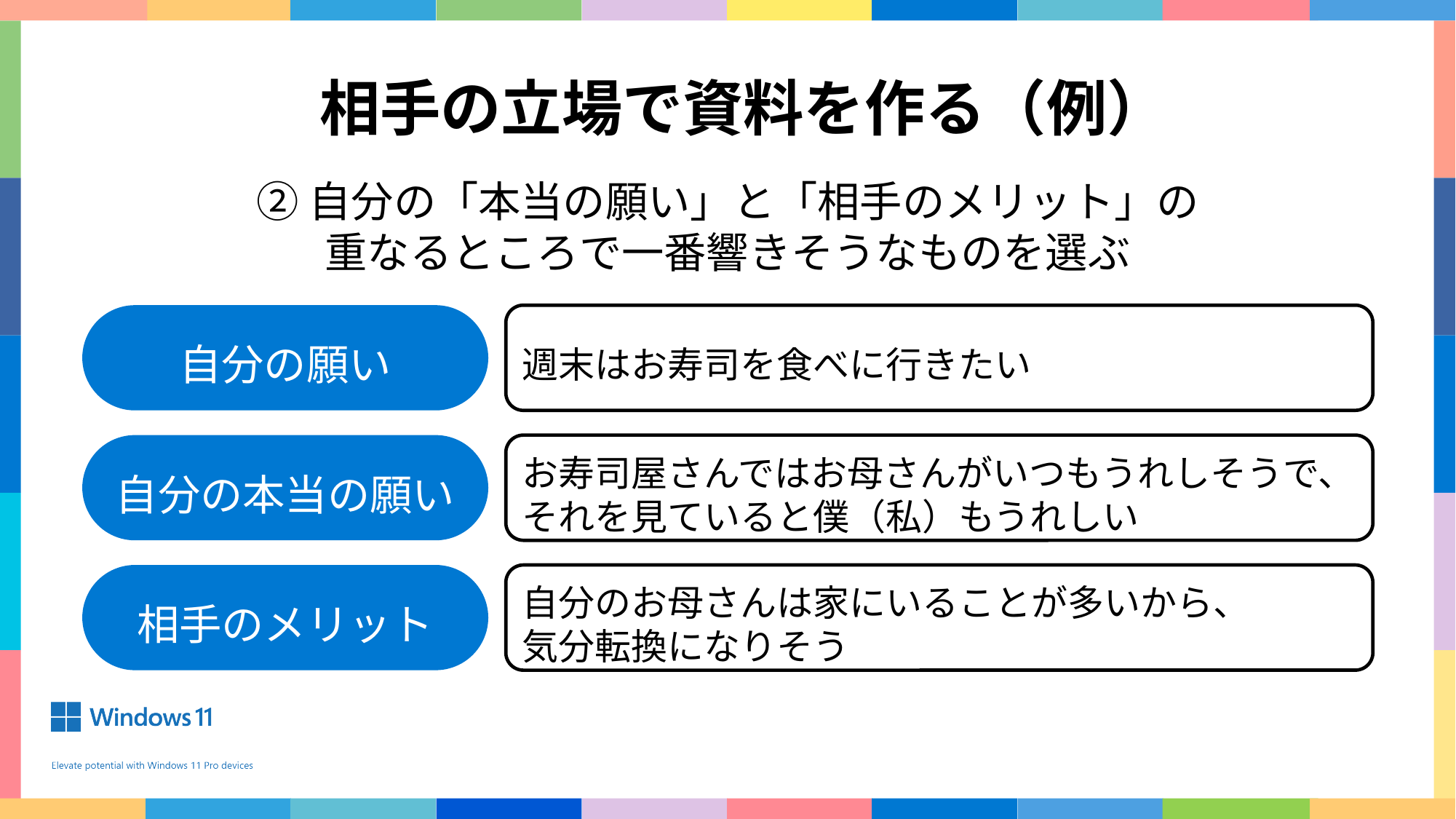

相手の立場で資料を作る（例）
②自分の「本当の願い」と「相手のメリット」の
重なるところで一番響きそうなものを選ぶ
自分の願い
週末はお寿司を食べに行きたい
自分の本当の願い
お寿司屋さんではお母さんがいつもうれしそうで、
それを見ていると僕（私）もうれしい
相手のメリット
自分のお母さんは家にいることが多いから、
気分転換になりそう